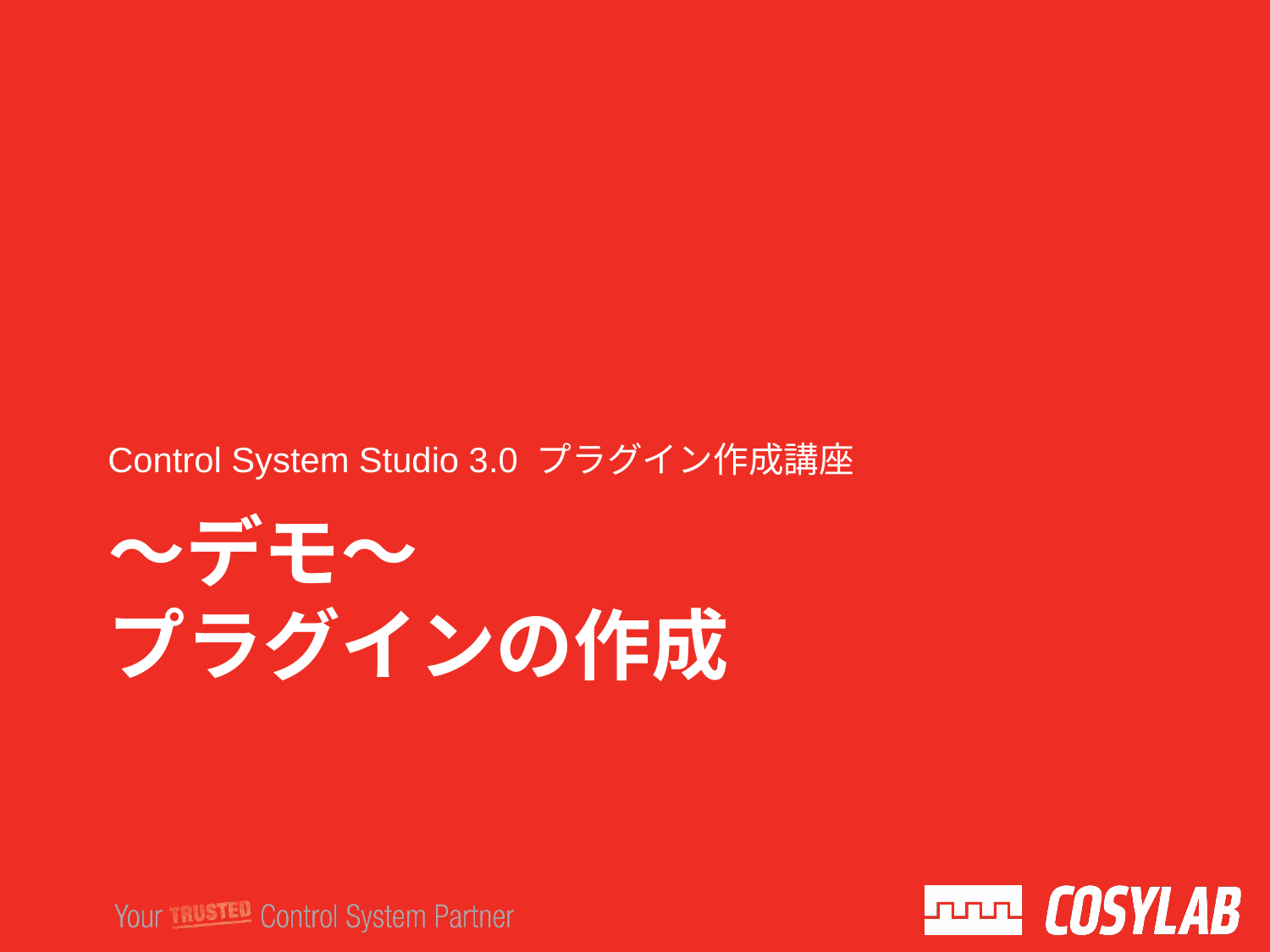

Control System Studio 3.0 プラグイン作成講座
# ～デモ～ プラグインの作成